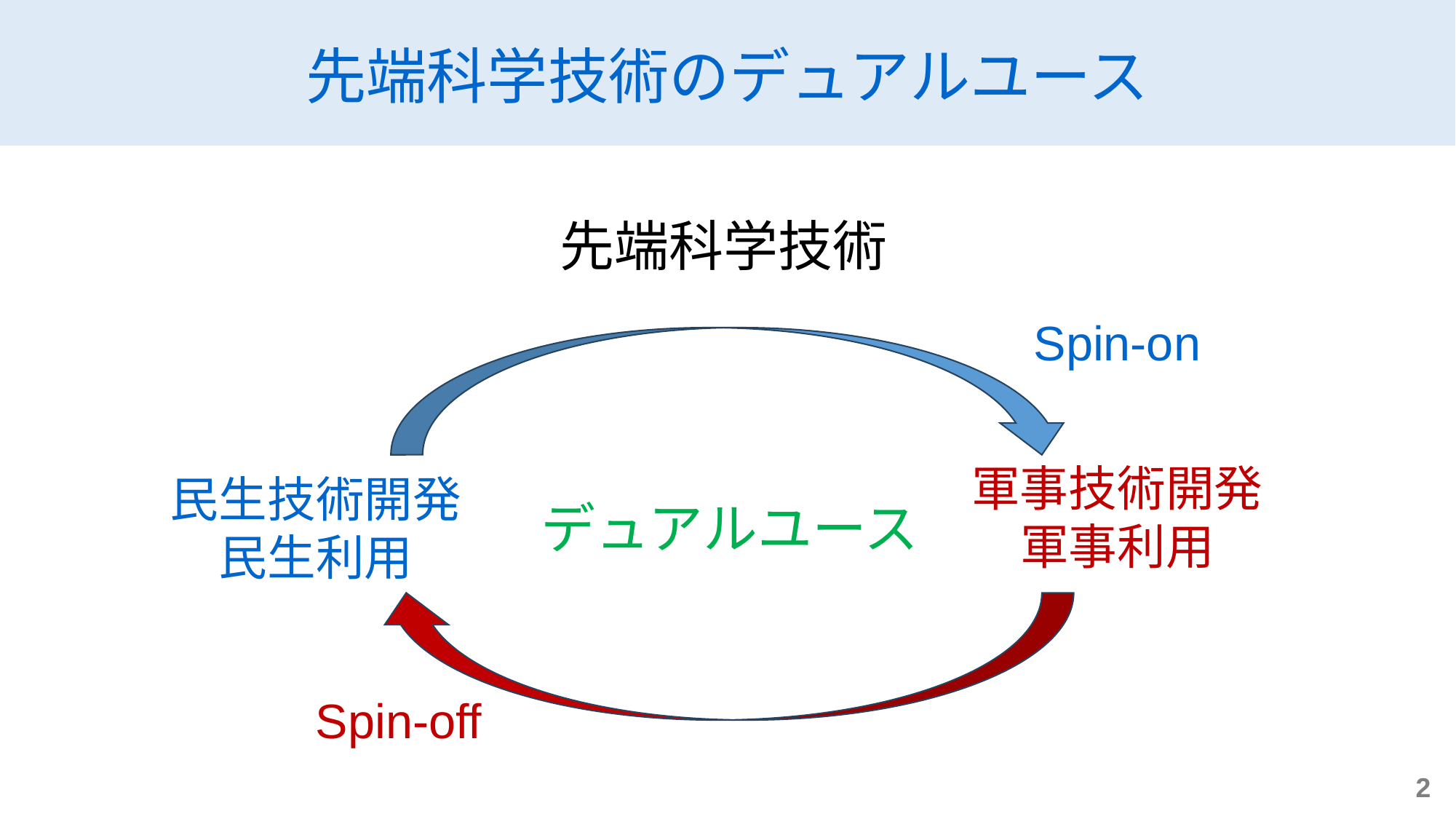

先端科学技術のデュアルユース
先端科学技術
Spin-on

軍事技術開発
軍事利用
民生技術開発
民生利用
デュアルユース

Spin-off
2